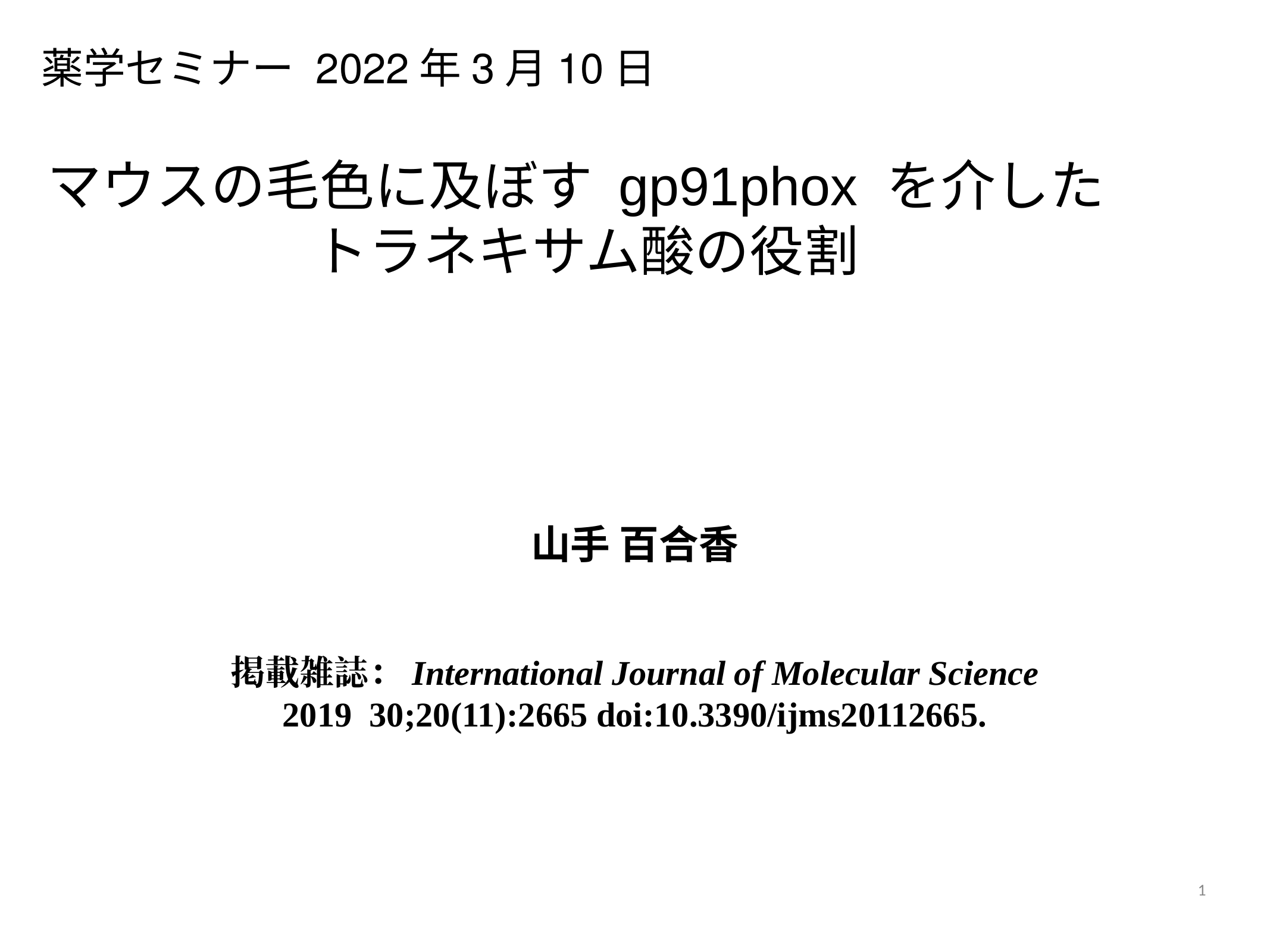

薬学セミナー 2022年3月10日
マウスの毛色に及ぼす gp91phox を介した
　　　　    トラネキサム酸の役割

山手 百合香

掲載雑誌：International Journal of Molecular Science
2019  30;20(11):2665 doi:10.3390/ijms20112665.

1